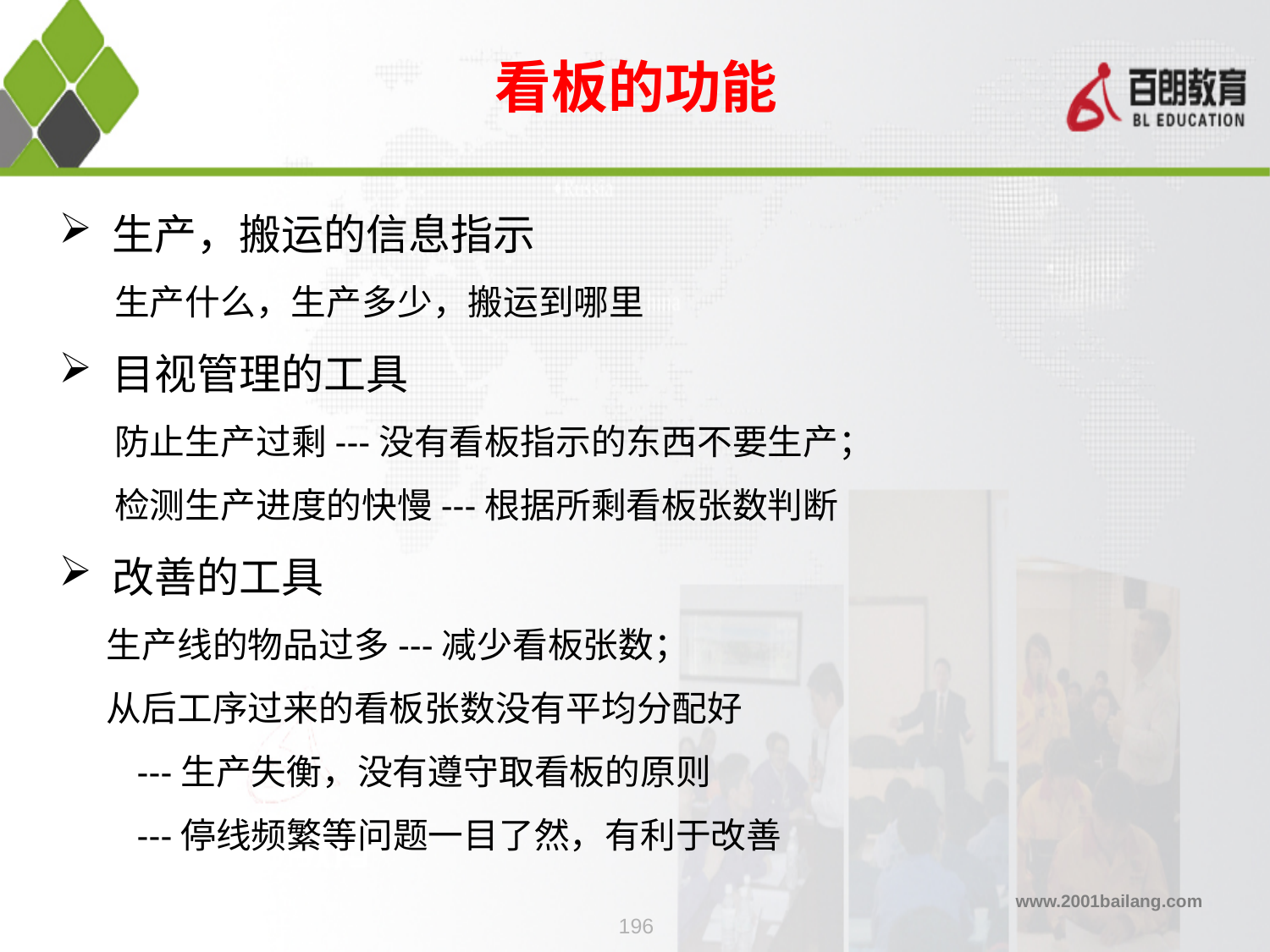

# 看板的功能
 生产，搬运的信息指示
      生产什么，生产多少，搬运到哪里
 目视管理的工具
      防止生产过剩---没有看板指示的东西不要生产；
      检测生产进度的快慢---根据所剩看板张数判断
 改善的工具
     生产线的物品过多---减少看板张数；
     从后工序过来的看板张数没有平均分配好
        ---生产失衡，没有遵守取看板的原则
        ---停线频繁等问题一目了然，有利于改善
196